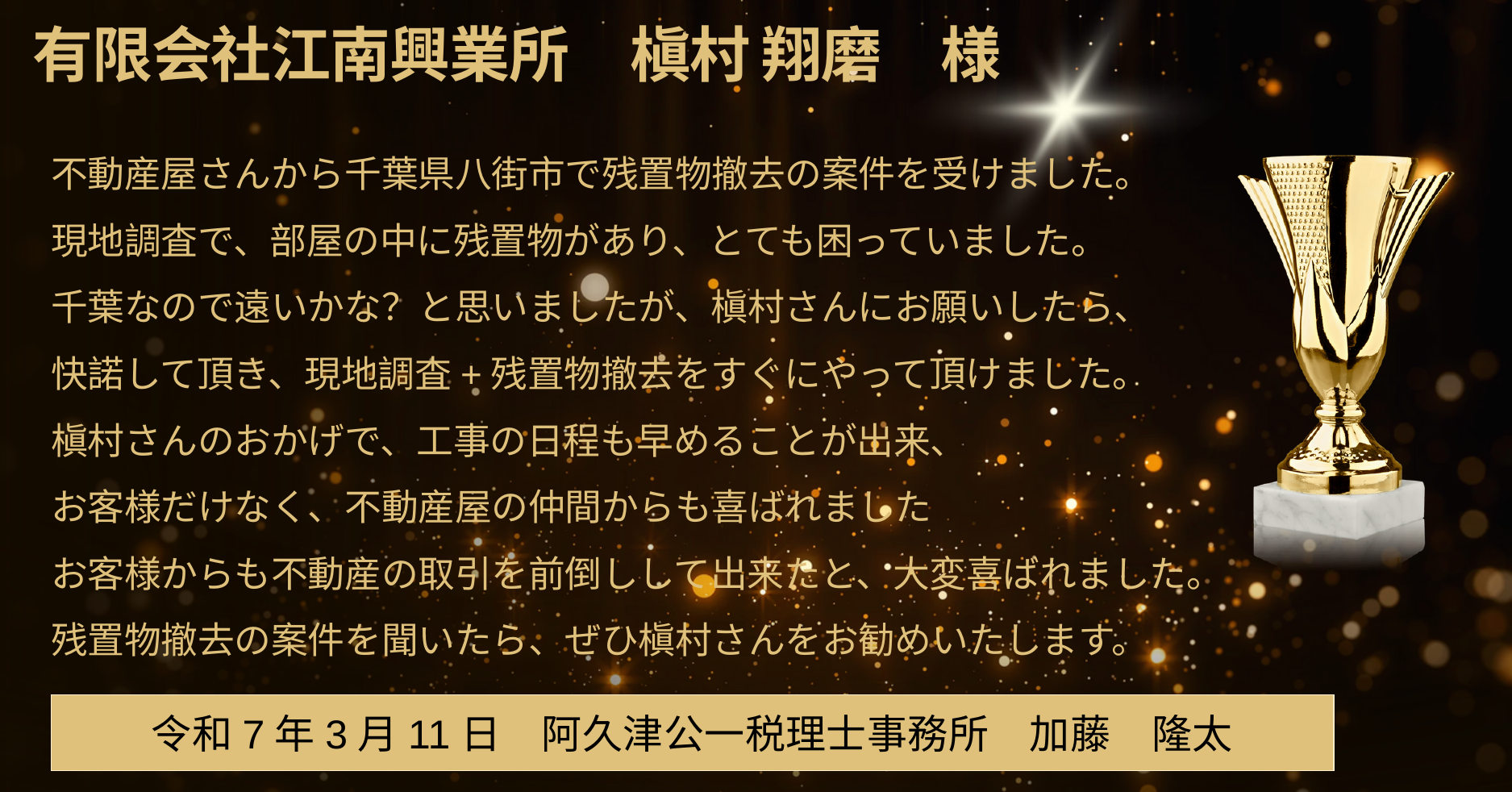

有限会社江南興業所　槇村 翔磨　様

不動産屋さんから千葉県八街市で残置物撤去の案件を受けました。

現地調査で、部屋の中に残置物があり、とても困っていました。

千葉なので遠いかな？と思いましたが、槇村さんにお願いしたら、

快諾して頂き、現地調査+残置物撤去をすぐにやって頂けました。

槇村さんのおかげで、工事の日程も早めることが出来、

お客様だけなく、不動産屋の仲間からも喜ばれました

お客様からも不動産の取引を前倒しして出来たと、大変喜ばれました。

残置物撤去の案件を聞いたら、ぜひ槇村さんをお勧めいたします。

令和7年3月11日　阿久津公一税理士事務所　加藤　隆太